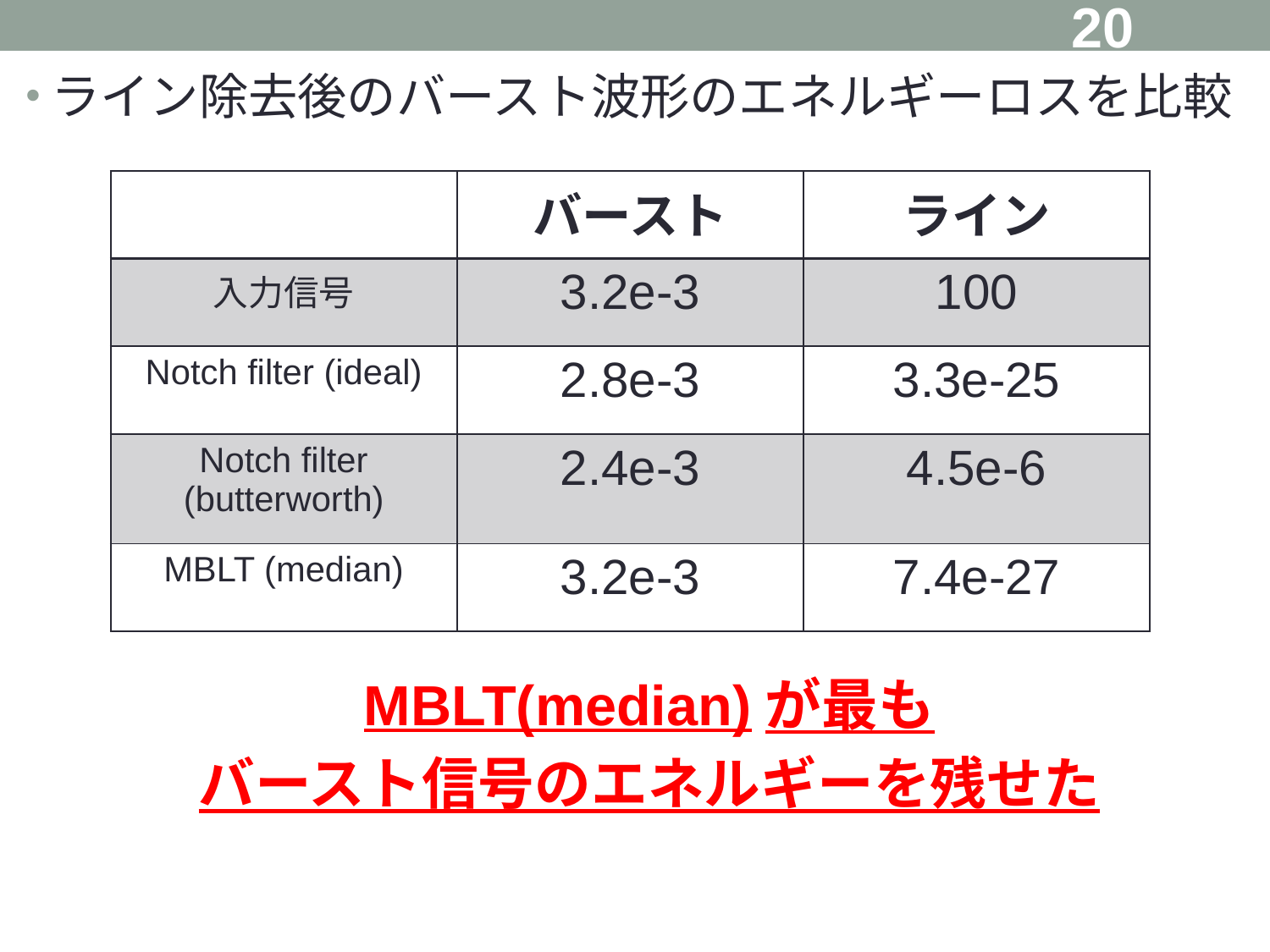

20
ライン除去後のバースト波形のエネルギーロスを比較

MBLT(median)が最も
バースト信号のエネルギーを残せた

|  | バースト | ライン |
| --- | --- | --- |
| 入力信号 | 3.2e-3 | 100 |
| Notch filter (ideal) | 2.8e-3 | 3.3e-25 |
| Notch filter (butterworth) | 2.4e-3 | 4.5e-6 |
| MBLT (median) | 3.2e-3 | 7.4e-27 |